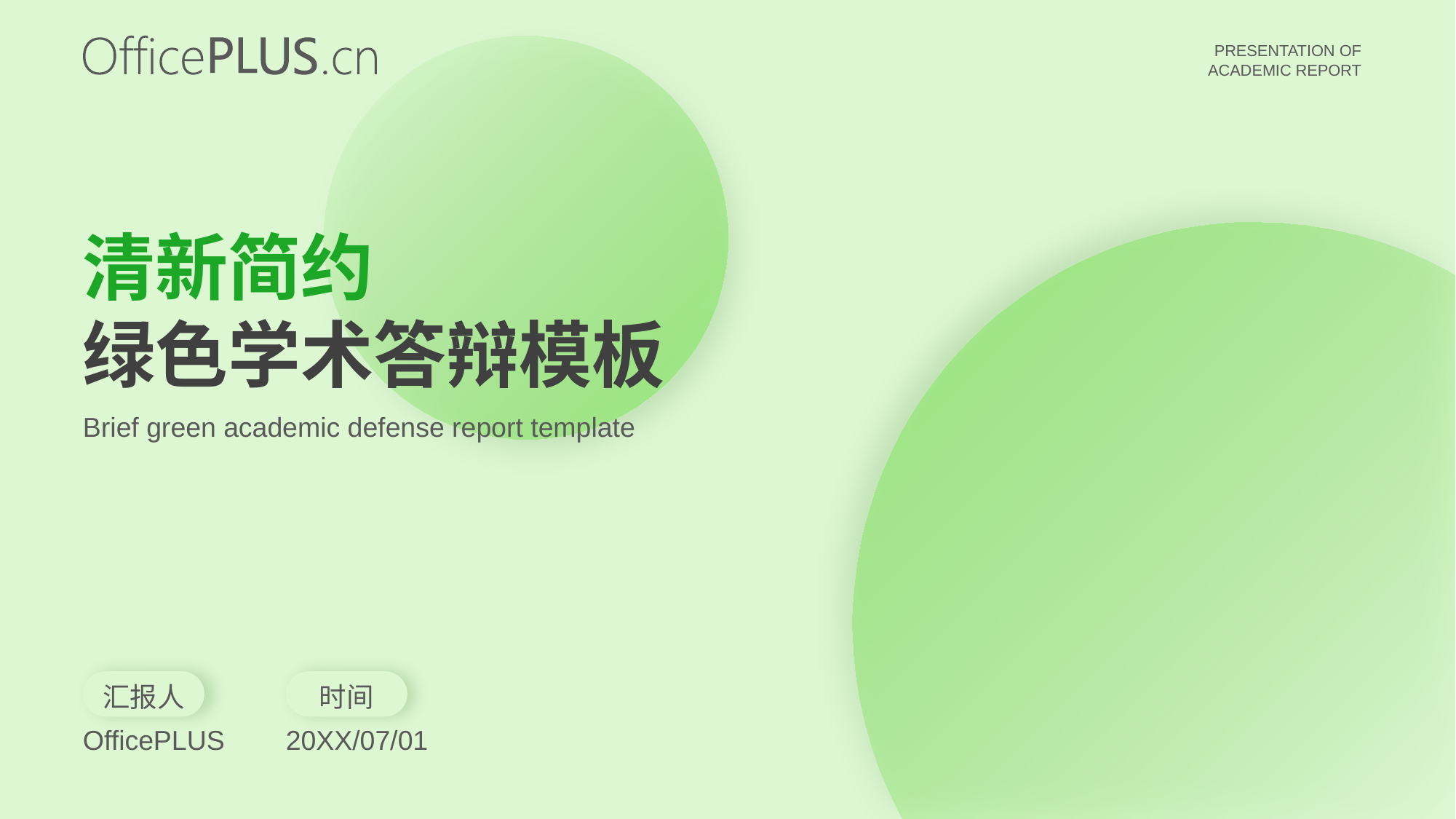

清新简约
绿色学术答辩模板
Brief green academic defense report template

汇报人
时间
OfficePLUS
20XX/07/01